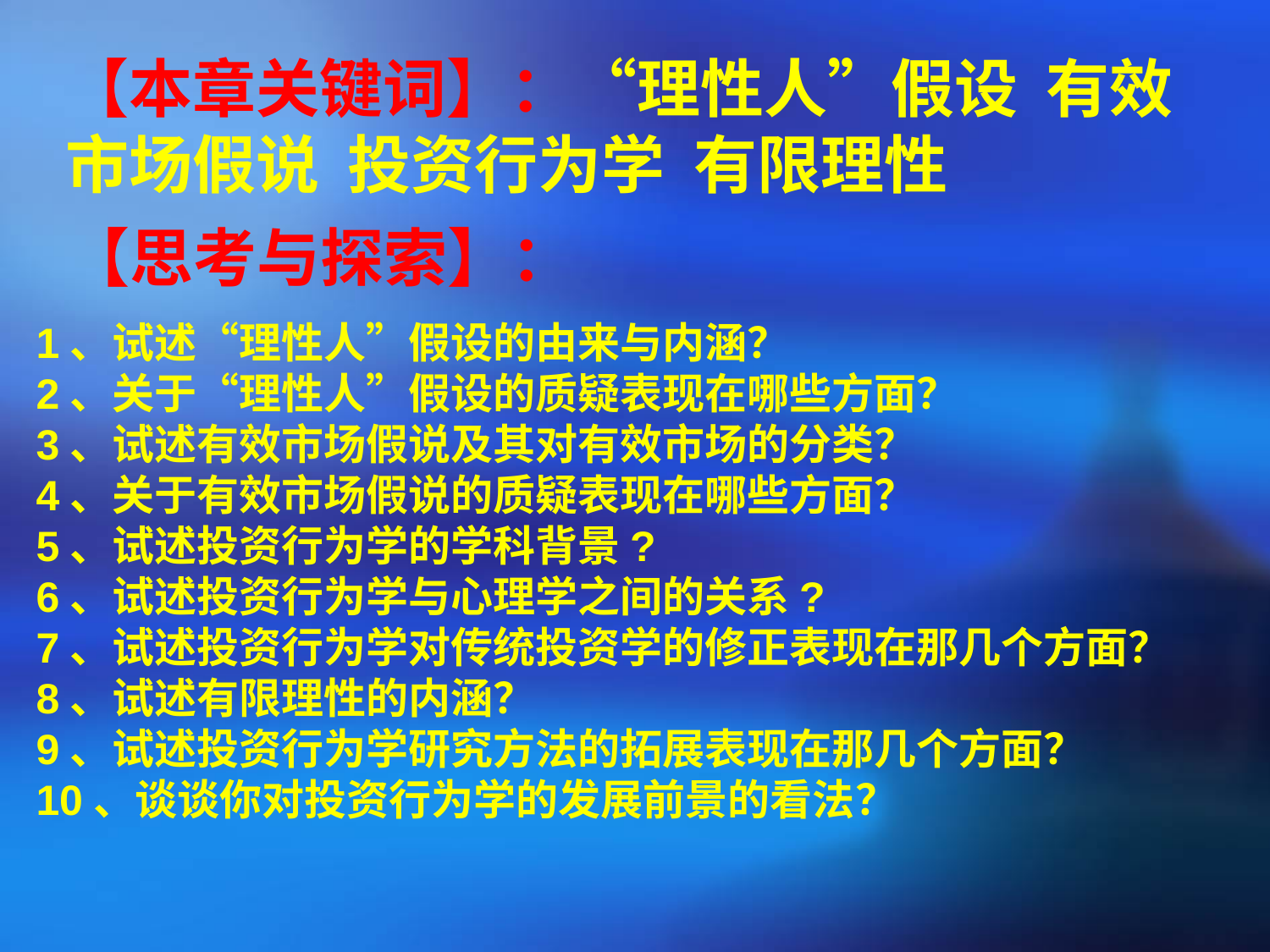

【本章关键词】：“理性人”假设  有效市场假说  投资行为学  有限理性
【思考与探索】：
1、试述“理性人”假设的由来与内涵？
2、关于“理性人”假设的质疑表现在哪些方面？
3、试述有效市场假说及其对有效市场的分类？
4、关于有效市场假说的质疑表现在哪些方面？
5、试述投资行为学的学科背景?
6、试述投资行为学与心理学之间的关系?
7、试述投资行为学对传统投资学的修正表现在那几个方面？
8、试述有限理性的内涵？
9、试述投资行为学研究方法的拓展表现在那几个方面？
10、谈谈你对投资行为学的发展前景的看法？